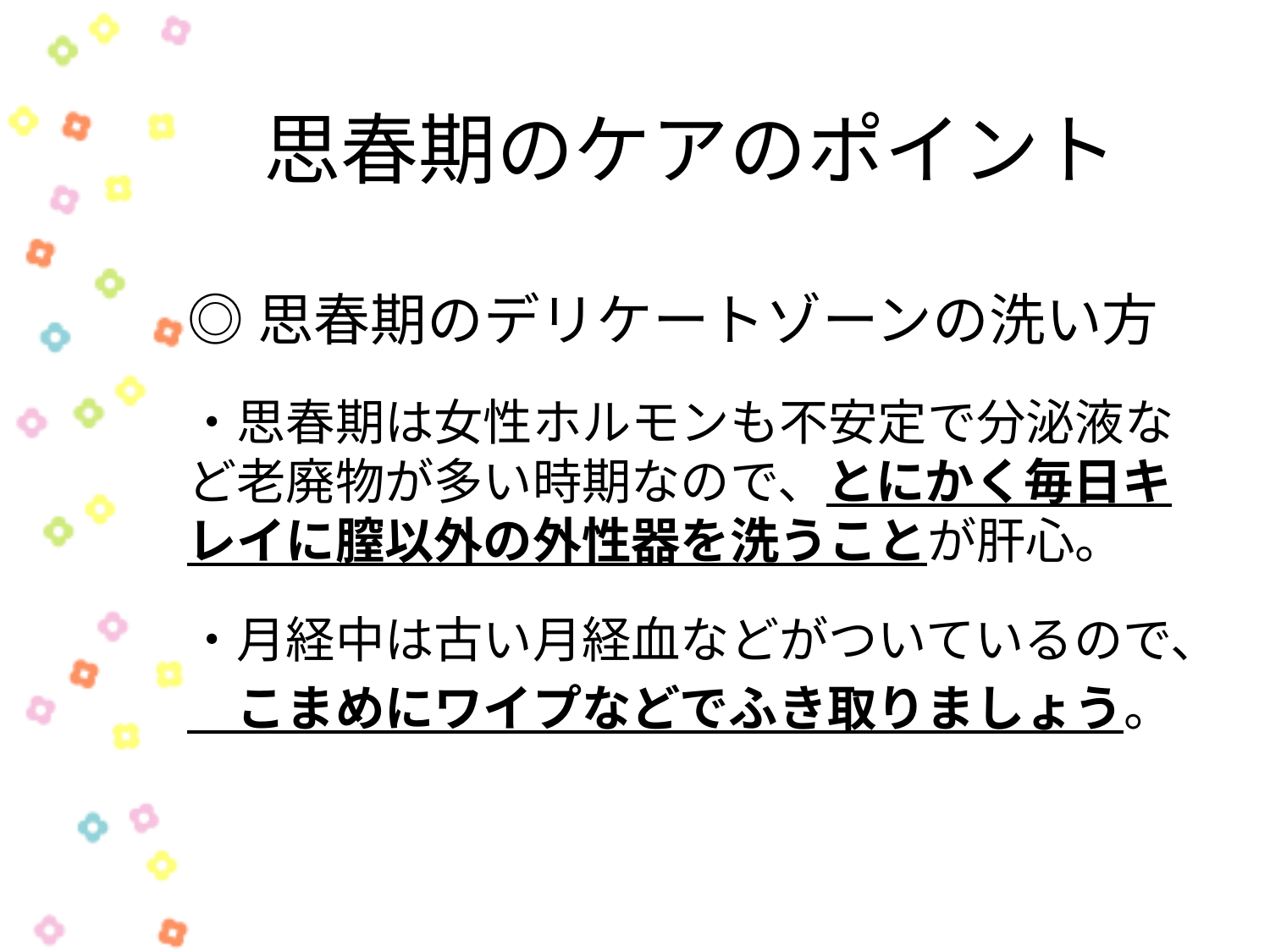

# 思春期のケアのポイント
◎思春期のデリケートゾーンの洗い方

・思春期は女性ホルモンも不安定で分泌液など老廃物が多い時期なので、とにかく毎日キレイに膣以外の外性器を洗うことが肝心。

・月経中は古い月経血などがついているので、
　こまめにワイプなどでふき取りましょう。